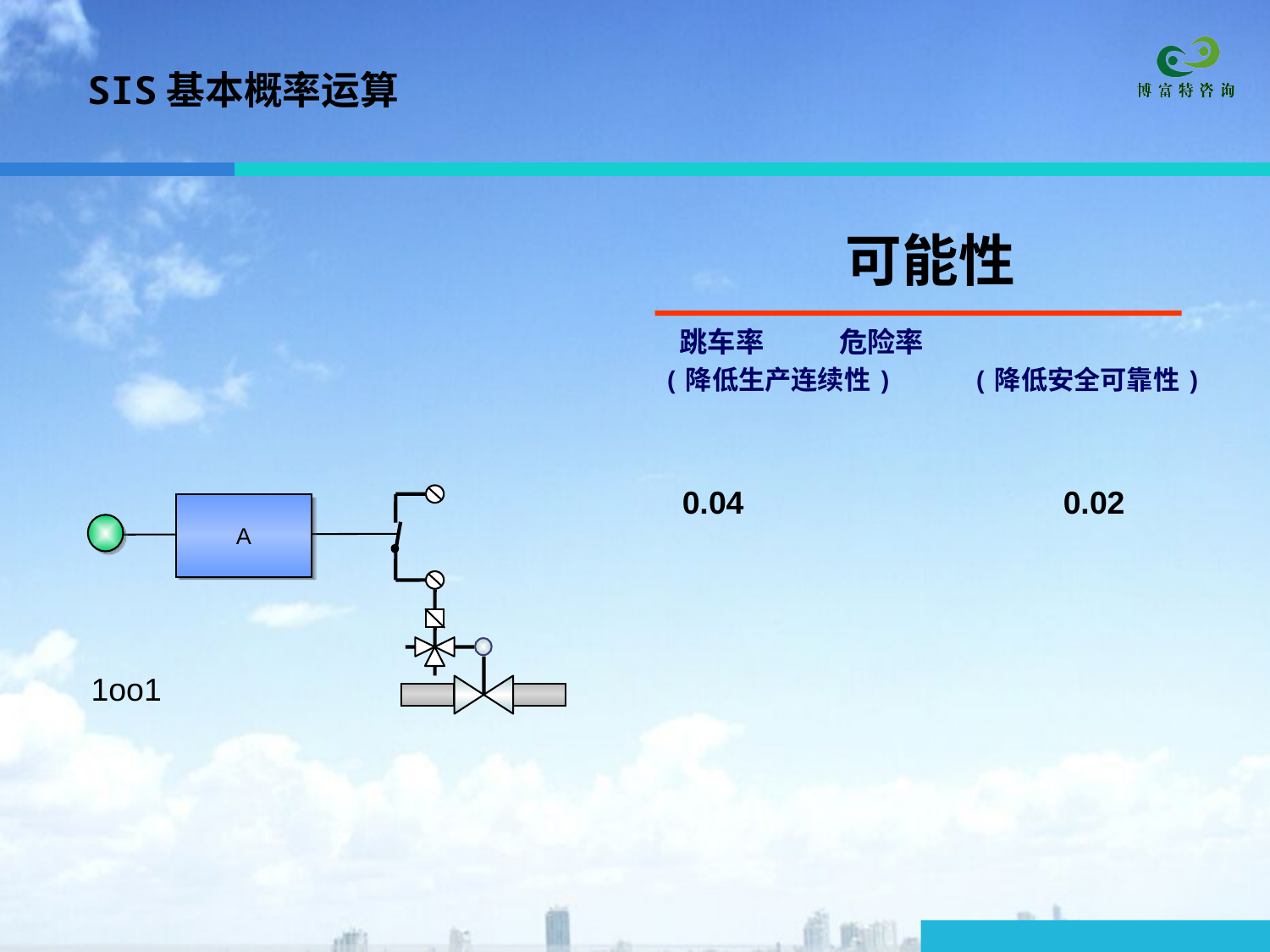

SIS基本概率运算
可能性

    跳车率	    危险率
 (降低生产连续性)     (降低安全可靠性)

0.04	               	0.02

A

1oo1